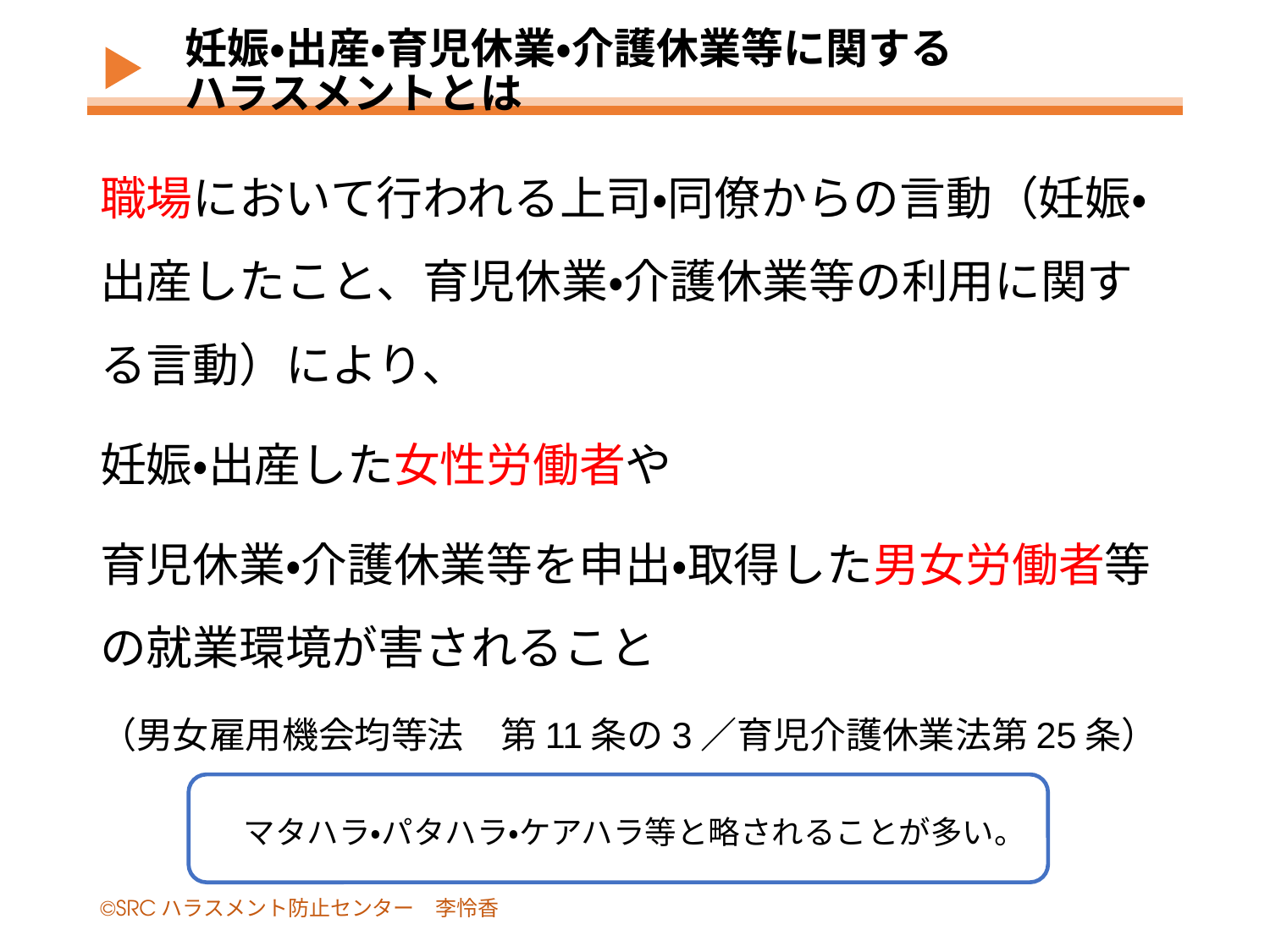

# 妊娠・出産・育児休業・介護休業等に関する 　　ハラスメントとは
職場において行われる上司・同僚からの言動（妊娠・出産したこと、育児休業・介護休業等の利用に関する言動）により、
妊娠・出産した女性労働者や
育児休業・介護休業等を申出・取得した男女労働者等の就業環境が害されること
（男女雇用機会均等法　第11条の3／育児介護休業法第25条）

マタハラ・パタハラ・ケアハラ等と略されることが多い。
©SRCハラスメント防止センター　李怜香